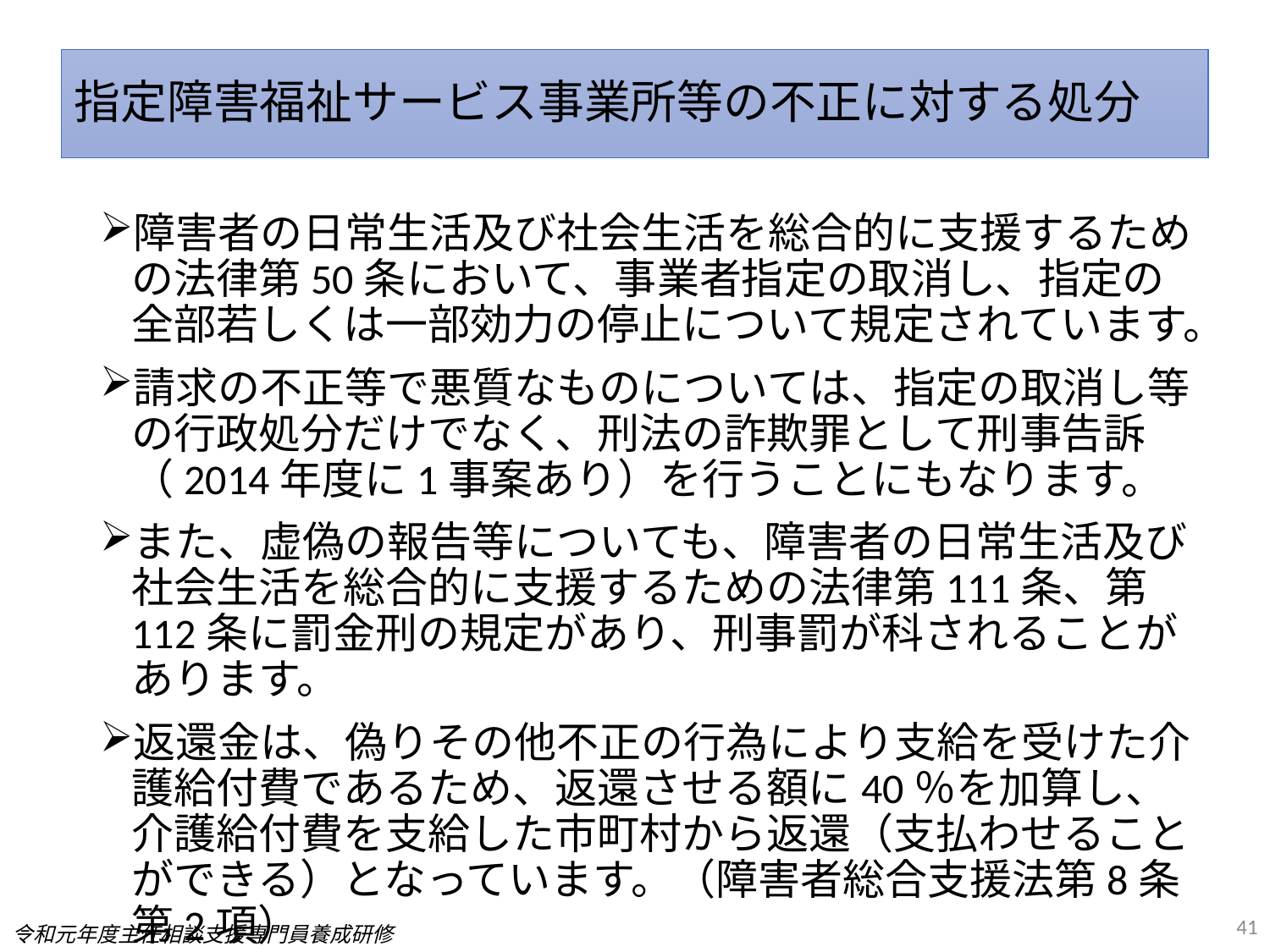

指定障害福祉サービス事業所等の不正に対する処分
障害者の日常生活及び社会生活を総合的に支援するための法律第50条において、事業者指定の取消し、指定の全部若しくは一部効力の停止について規定されています。
請求の不正等で悪質なものについては、指定の取消し等の行政処分だけでなく、刑法の詐欺罪として刑事告訴（2014年度に1事案あり）を行うことにもなります。
また、虚偽の報告等についても、障害者の日常生活及び社会生活を総合的に支援するための法律第111条、第112条に罰金刑の規定があり、刑事罰が科されることがあります。
返還金は、偽りその他不正の行為により支給を受けた介護給付費であるため、返還させる額に40％を加算し、介護給付費を支給した市町村から返還（支払わせることができる）となっています。（障害者総合支援法第8条第2項）
41
令和元年度主任相談支援専門員養成研修